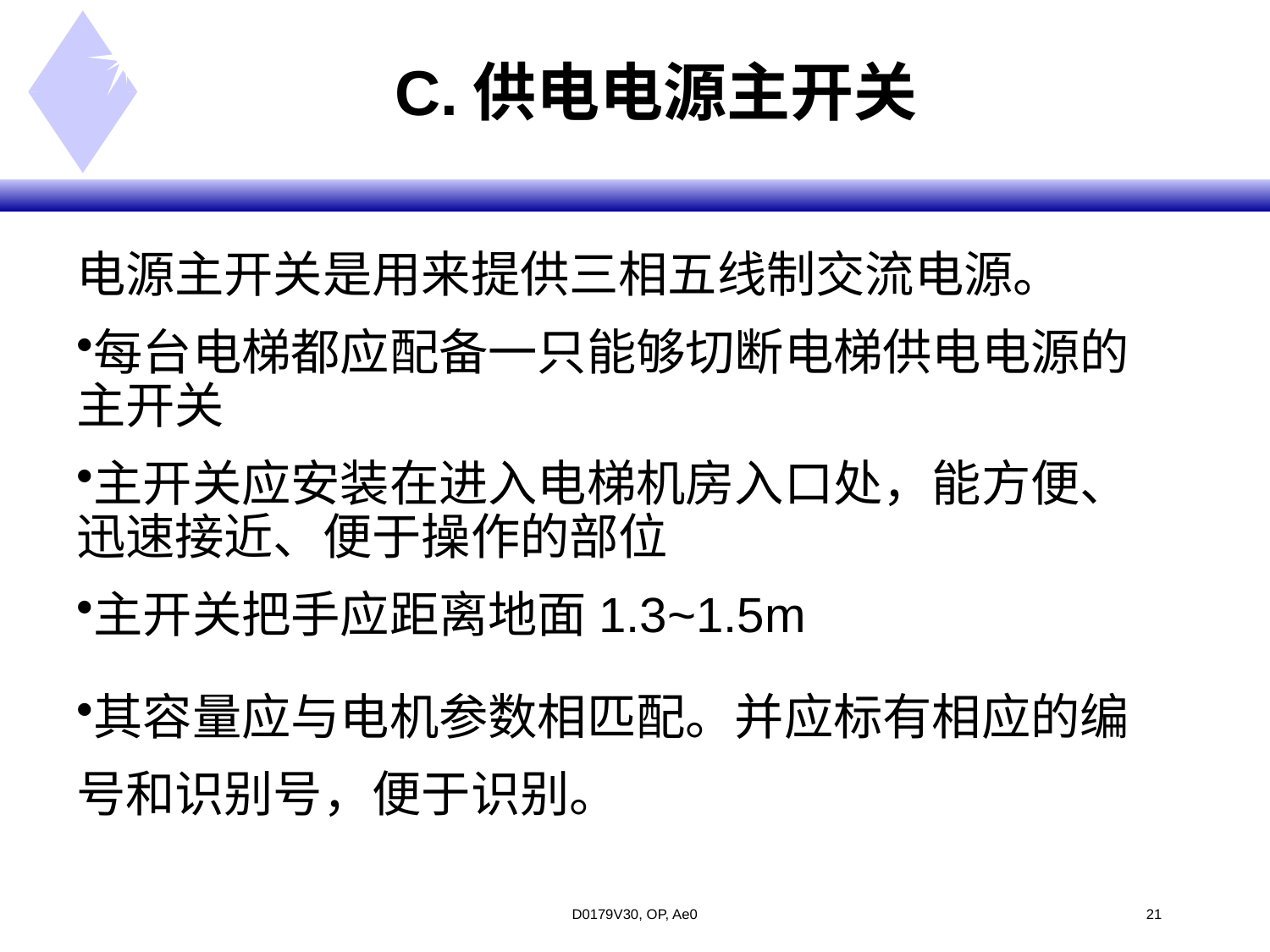

# C.供电电源主开关
电源主开关是用来提供三相五线制交流电源。
每台电梯都应配备一只能够切断电梯供电电源的主开关
主开关应安装在进入电梯机房入口处，能方便、迅速接近、便于操作的部位
主开关把手应距离地面1.3~1.5m
其容量应与电机参数相匹配。并应标有相应的编号和识别号，便于识别。
D0179V30, OP, Ae0
21